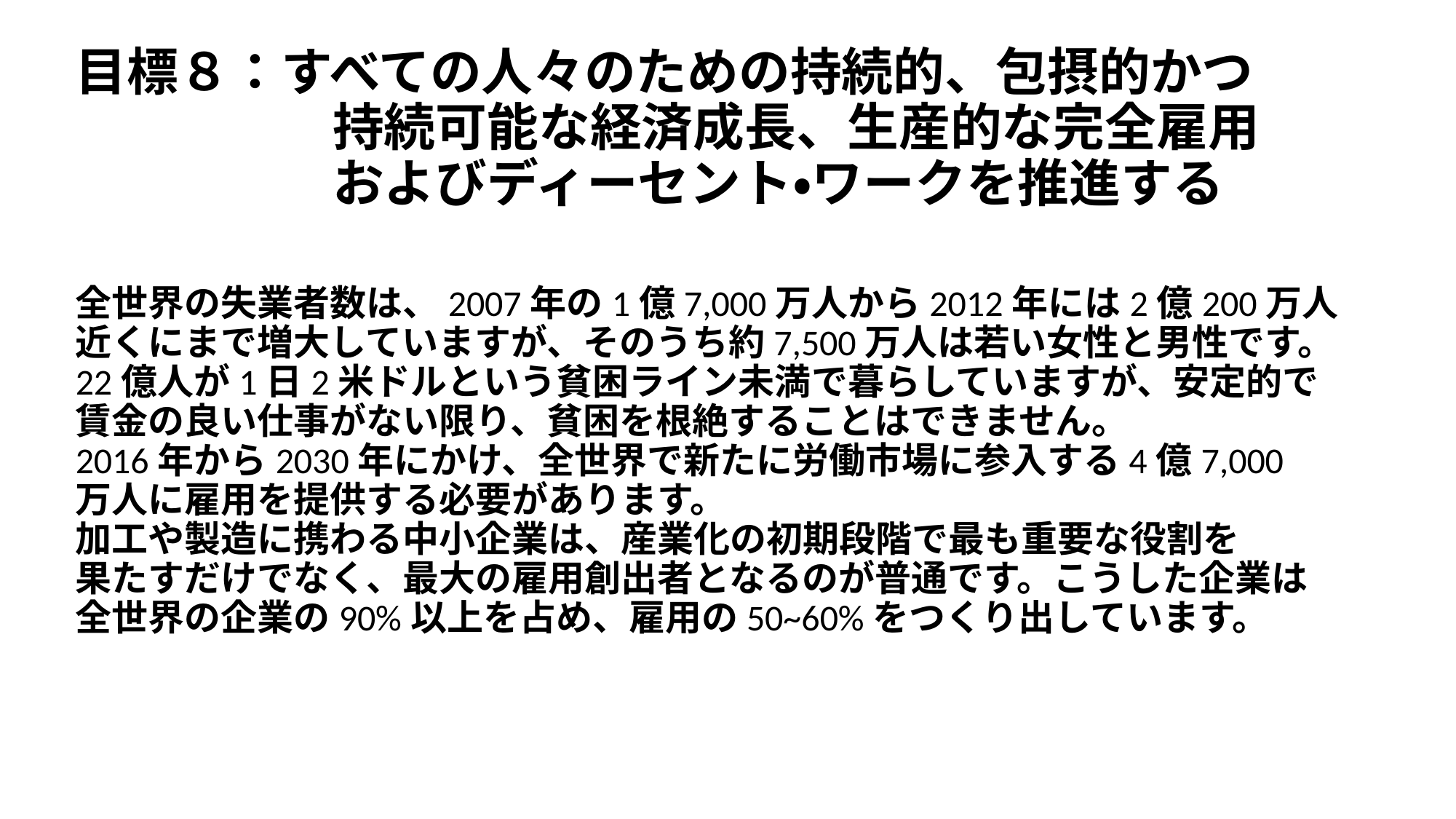

# 目標８：すべての人々のための持続的、包摂的かつ 　　　　　持続可能な経済成長、生産的な完全雇用 　　　　　およびディーセント・ワークを推進する 全世界の失業者数は、2007年の1億7,000万人から2012年には2億200万人 近くにまで増大していますが、そのうち約7,500万人は若い女性と男性です。 22億人が1日2米ドルという貧困ライン未満で暮らしていますが、安定的で 賃金の良い仕事がない限り、貧困を根絶することはできません。 2016年から2030年にかけ、全世界で新たに労働市場に参入する4億7,000 万人に雇用を提供する必要があります。 加工や製造に携わる中小企業は、産業化の初期段階で最も重要な役割を 果たすだけでなく、最大の雇用創出者となるのが普通です。こうした企業は 全世界の企業の90%以上を占め、雇用の50~60%をつくり出しています。